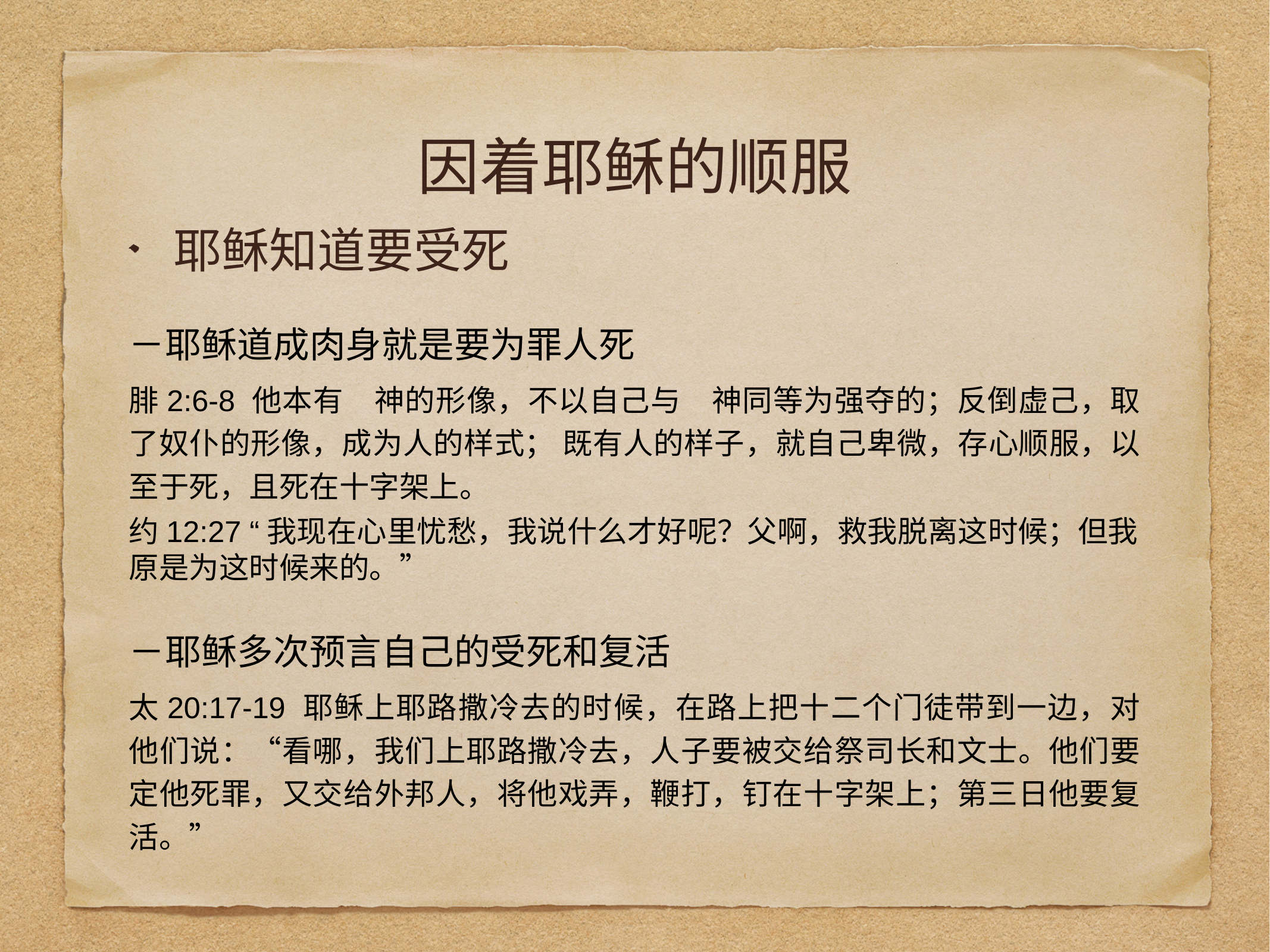

# 因着耶稣的顺服
耶稣知道要受死
－耶稣道成肉身就是要为罪人死
腓2:6-8 他本有　神的形像，不以自己与　神同等为强夺的；反倒虚己，取了奴仆的形像，成为人的样式； 既有人的样子，就自己卑微，存心顺服，以至于死，且死在十字架上。
约12:27 “我现在心里忧愁，我说什么才好呢？父啊，救我脱离这时候；但我原是为这时候来的。”
－耶稣多次预言自己的受死和复活
太20:17-19 耶稣上耶路撒冷去的时候，在路上把十二个门徒带到一边，对他们说：“看哪，我们上耶路撒冷去，人子要被交给祭司长和文士。他们要定他死罪，又交给外邦人，将他戏弄，鞭打，钉在十字架上；第三日他要复活。”